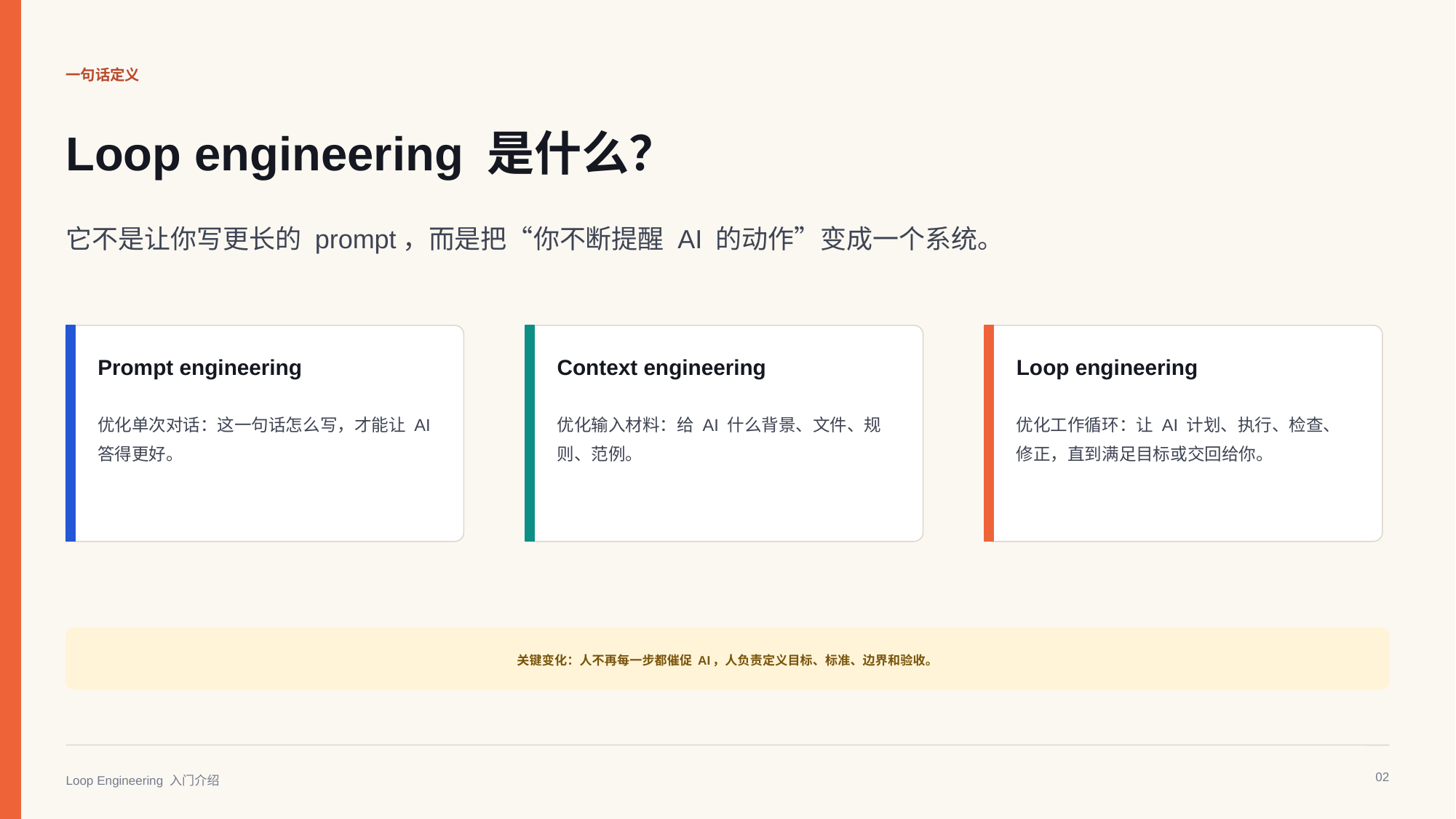

一句话定义
Loop engineering 是什么？
它不是让你写更长的 prompt，而是把“你不断提醒 AI 的动作”变成一个系统。

Prompt engineering
Context engineering
Loop engineering
优化单次对话：这一句话怎么写，才能让 AI 答得更好。
优化输入材料：给 AI 什么背景、文件、规则、范例。
优化工作循环：让 AI 计划、执行、检查、修正，直到满足目标或交回给你。

关键变化：人不再每一步都催促 AI，人负责定义目标、标准、边界和验收。

Loop Engineering 入门介绍
02